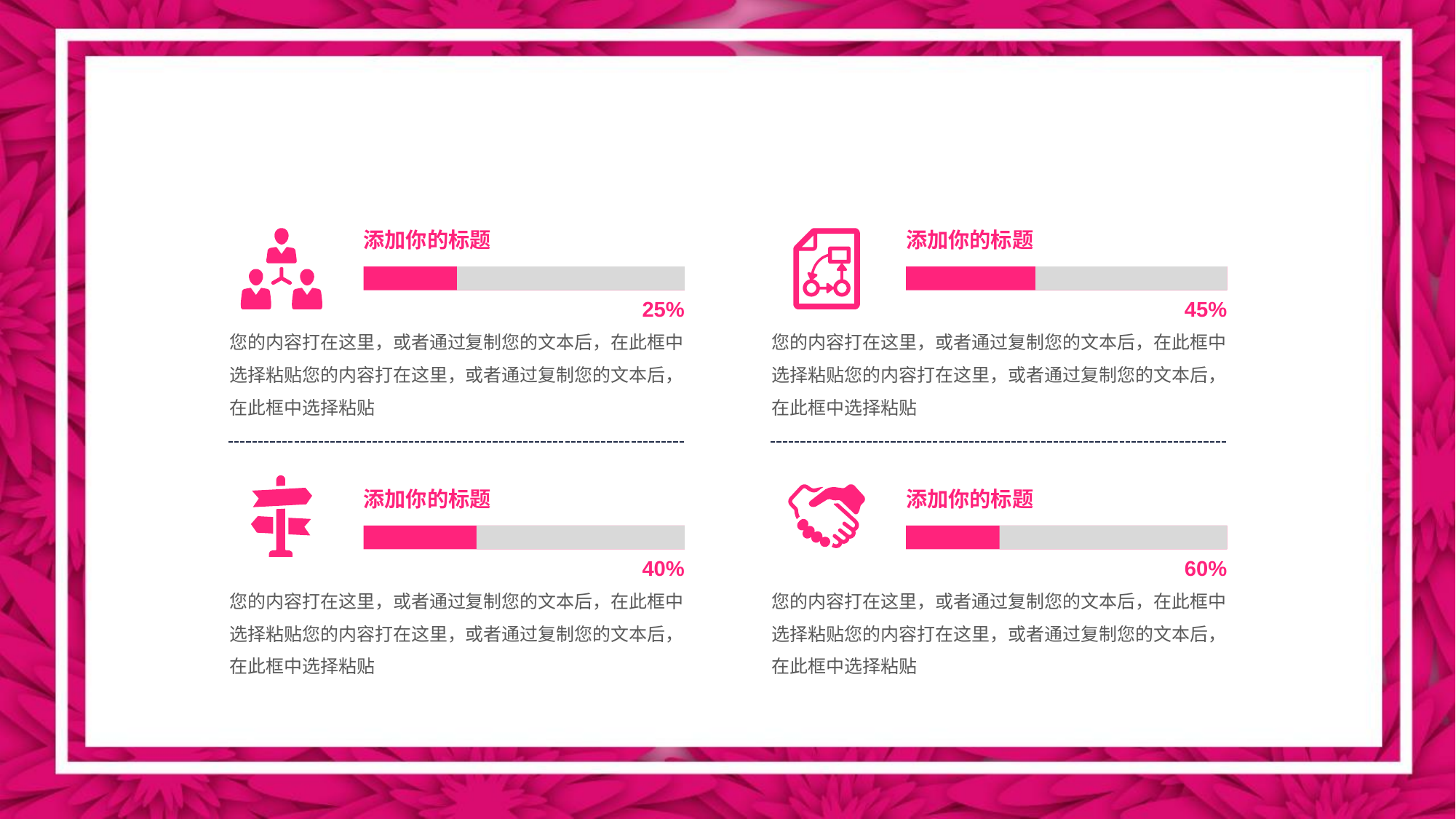

添加你的标题

45%
您的内容打在这里，或者通过复制您的文本后，在此框中选择粘贴您的内容打在这里，或者通过复制您的文本后，在此框中选择粘贴
添加你的标题

25%
您的内容打在这里，或者通过复制您的文本后，在此框中选择粘贴您的内容打在这里，或者通过复制您的文本后，在此框中选择粘贴

添加你的标题

40%
您的内容打在这里，或者通过复制您的文本后，在此框中选择粘贴您的内容打在这里，或者通过复制您的文本后，在此框中选择粘贴
添加你的标题

60%
您的内容打在这里，或者通过复制您的文本后，在此框中选择粘贴您的内容打在这里，或者通过复制您的文本后，在此框中选择粘贴